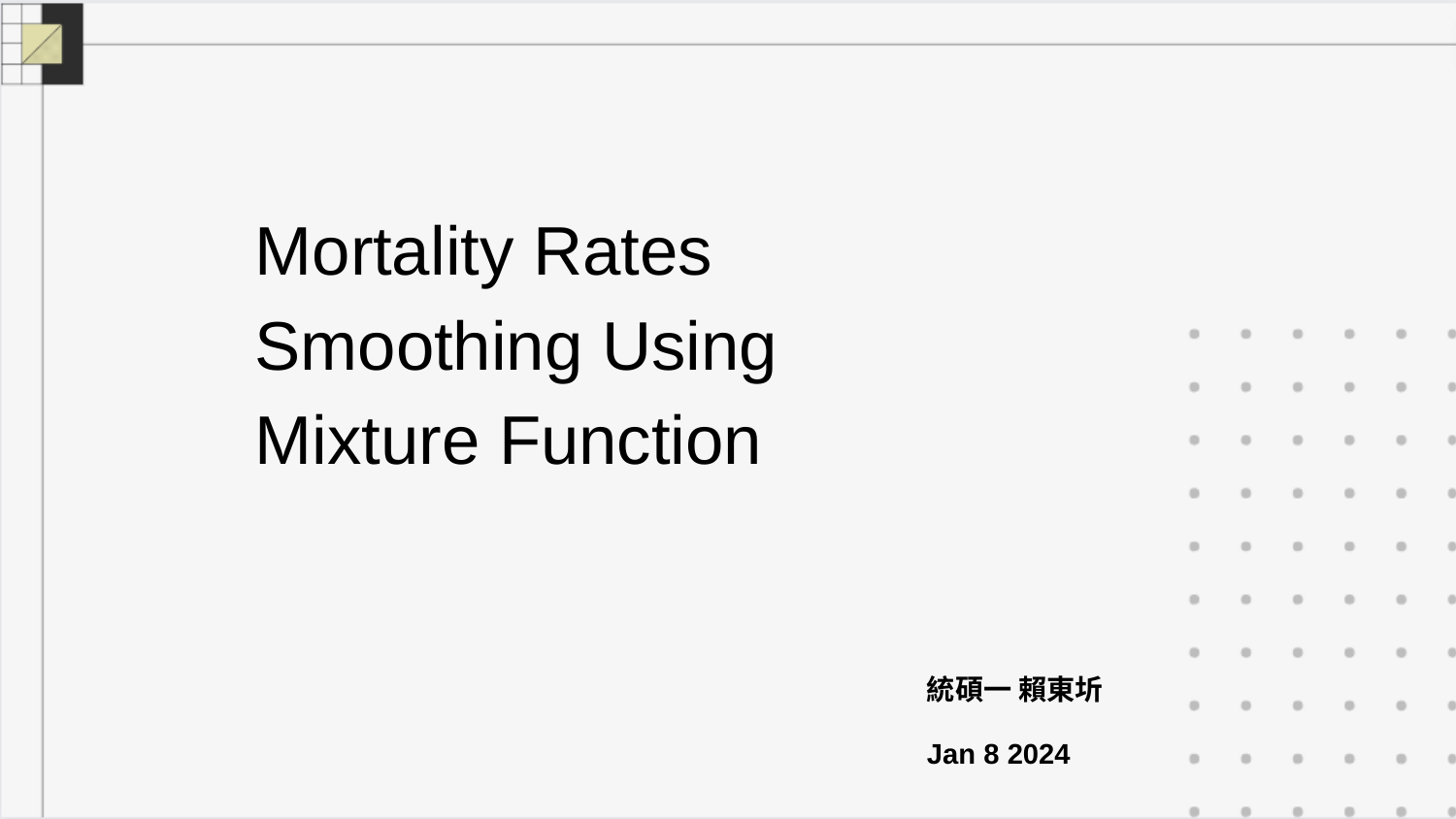

Mortality Rates Smoothing Using Mixture Function
統碩一 賴東圻
Jan 8 2024